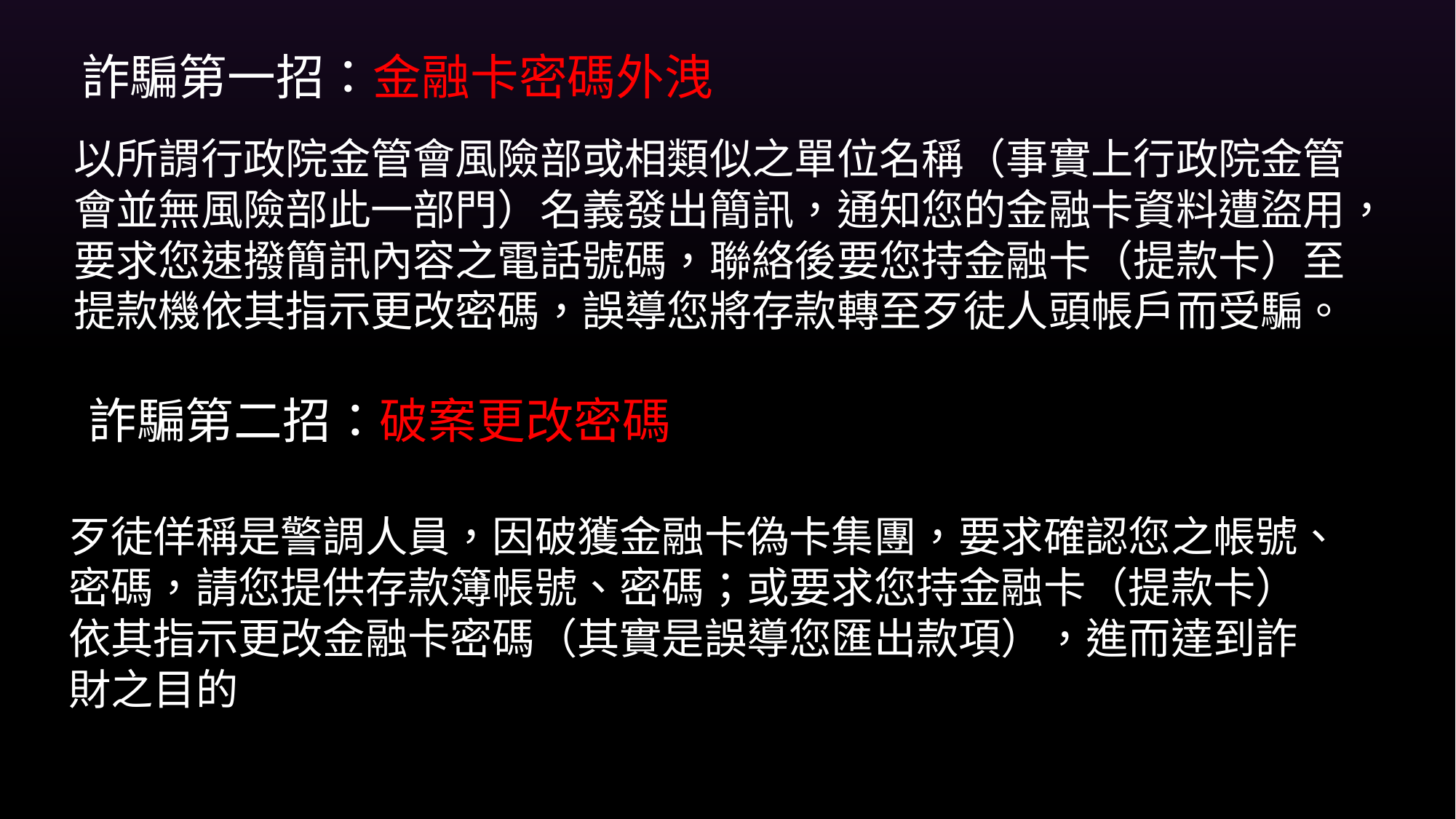

詐騙第一招：金融卡密碼外洩

以所謂行政院金管會風險部或相類似之單位名稱（事實上行政院金管會並無風險部此一部門）名義發出簡訊，通知您的金融卡資料遭盜用，要求您速撥簡訊內容之電話號碼，聯絡後要您持金融卡（提款卡）至提款機依其指示更改密碼，誤導您將存款轉至歹徒人頭帳戶而受騙。
詐騙第二招：破案更改密碼
歹徒佯稱是警調人員，因破獲金融卡偽卡集團，要求確認您之帳號、密碼，請您提供存款簿帳號、密碼；或要求您持金融卡（提款卡）依其指示更改金融卡密碼（其實是誤導您匯出款項），進而達到詐財之目的